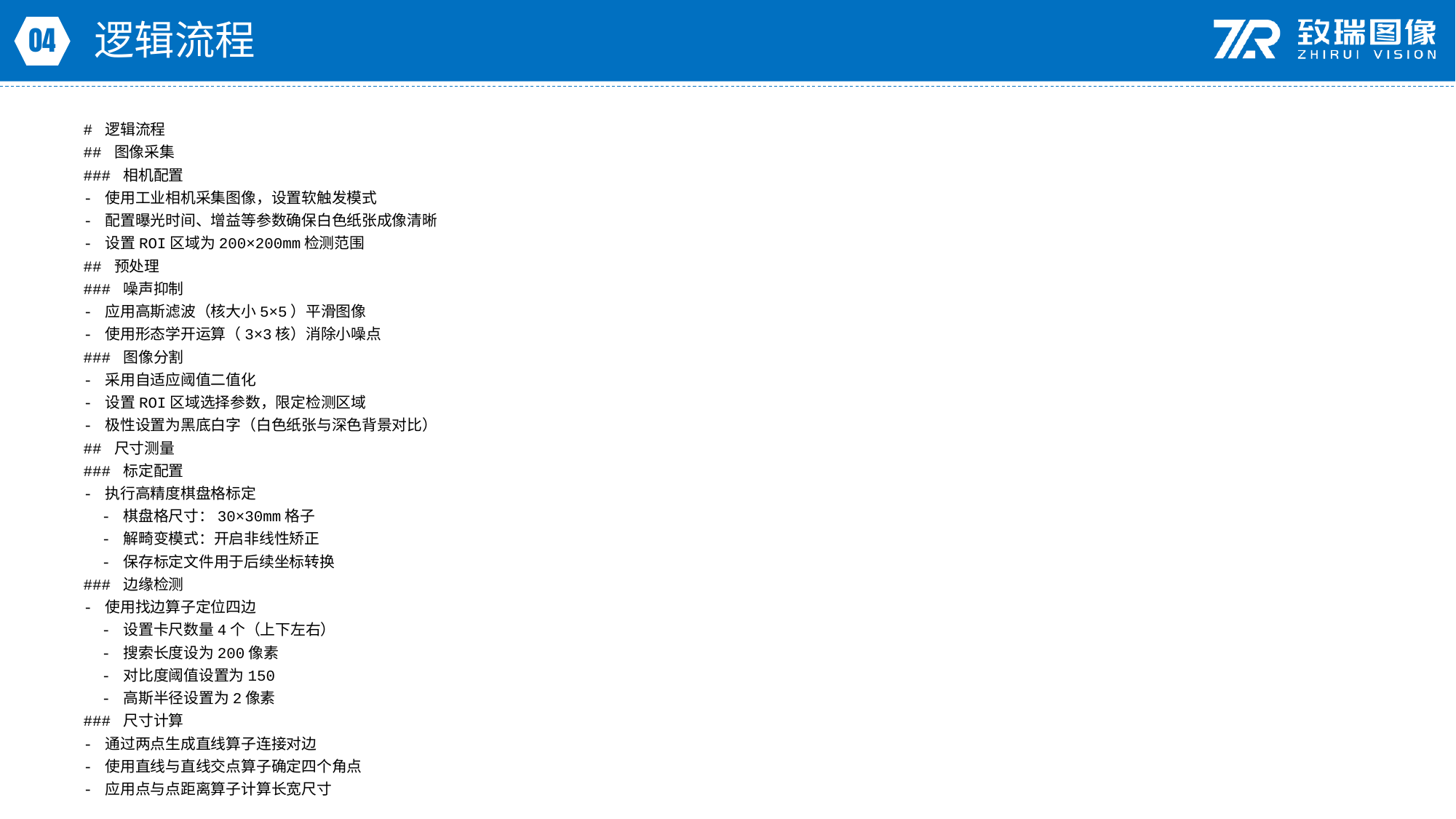

逻辑流程
04

# 逻辑流程
## 图像采集
### 相机配置
- 使用工业相机采集图像，设置软触发模式
- 配置曝光时间、增益等参数确保白色纸张成像清晰
- 设置ROI区域为200×200mm检测范围
## 预处理
### 噪声抑制
- 应用高斯滤波（核大小5×5）平滑图像
- 使用形态学开运算（3×3核）消除小噪点
### 图像分割
- 采用自适应阈值二值化
- 设置ROI区域选择参数，限定检测区域
- 极性设置为黑底白字（白色纸张与深色背景对比）
## 尺寸测量
### 标定配置
- 执行高精度棋盘格标定
  - 棋盘格尺寸：30×30mm格子
  - 解畸变模式：开启非线性矫正
  - 保存标定文件用于后续坐标转换
### 边缘检测
- 使用找边算子定位四边
  - 设置卡尺数量4个（上下左右）
  - 搜索长度设为200像素
  - 对比度阈值设置为150
  - 高斯半径设置为2像素
### 尺寸计算
- 通过两点生成直线算子连接对边
- 使用直线与直线交点算子确定四个角点
- 应用点与点距离算子计算长宽尺寸